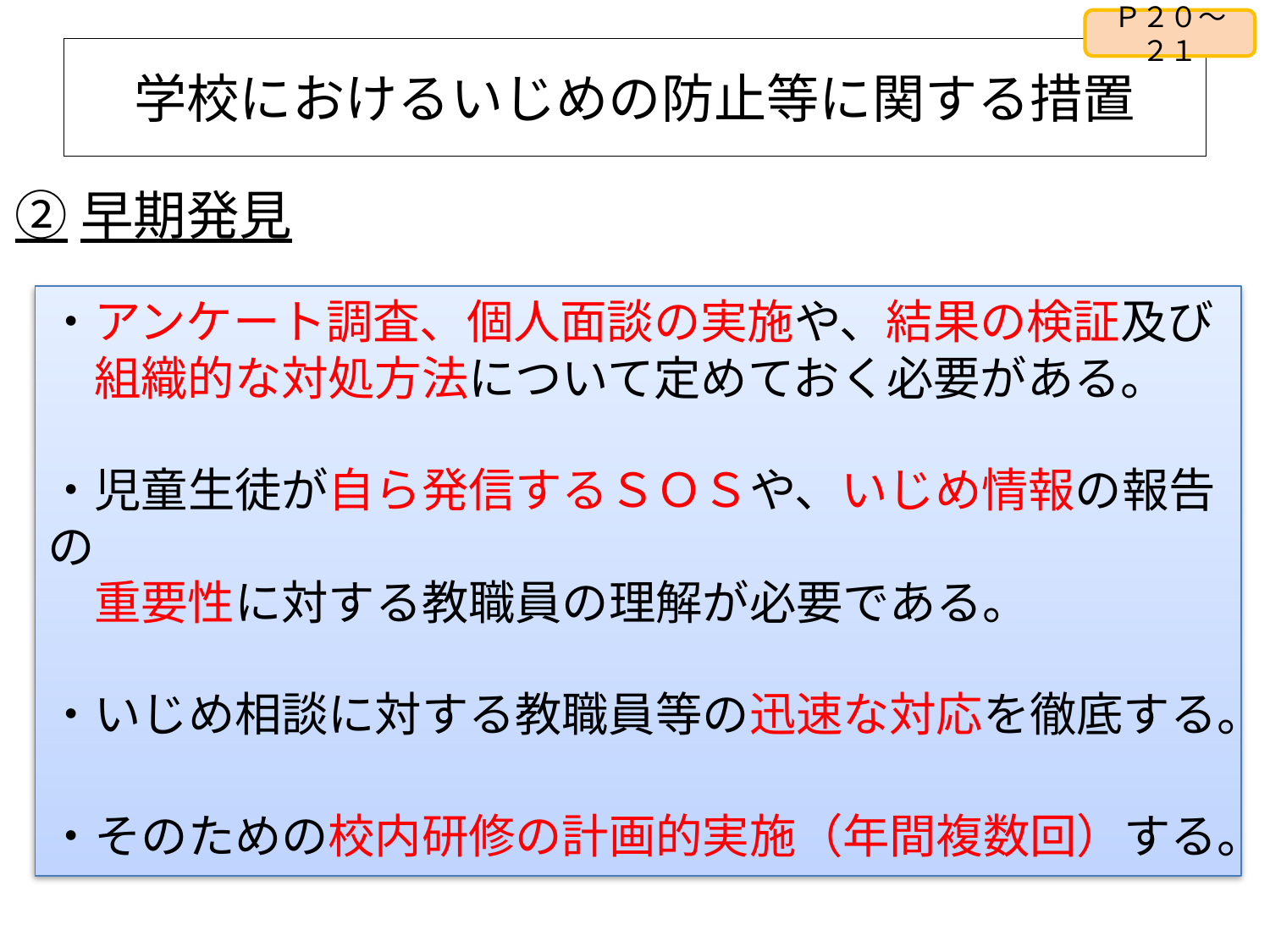

Ｐ２０～２１
# 学校におけるいじめの防止等に関する措置
②早期発見
・アンケート調査、個人面談の実施や、結果の検証及び
　組織的な対処方法について定めておく必要がある。

・児童生徒が自ら発信するＳＯＳや、いじめ情報の報告の
　重要性に対する教職員の理解が必要である。

・いじめ相談に対する教職員等の迅速な対応を徹底する。

・そのための校内研修の計画的実施（年間複数回）する。